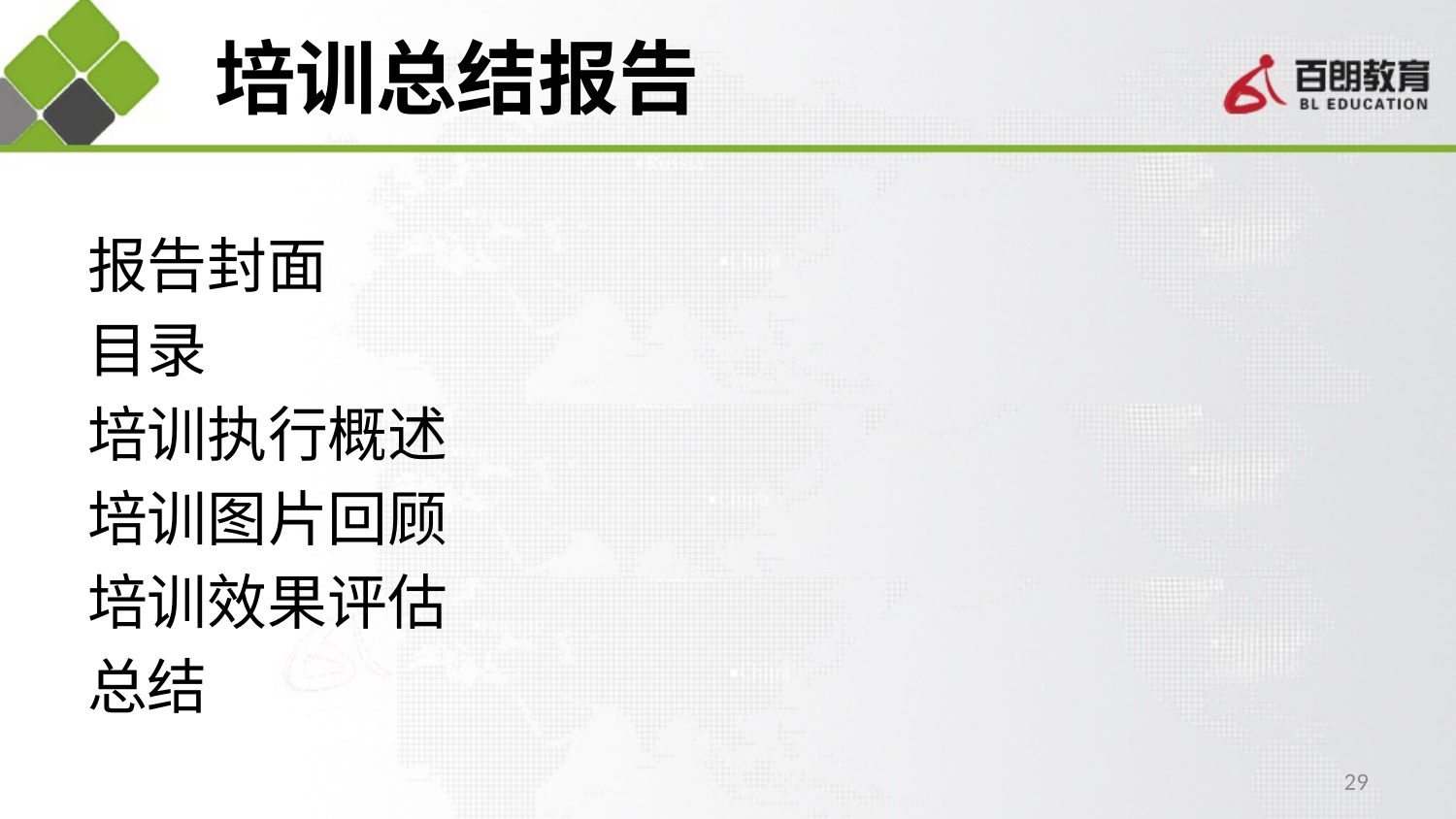

# 培训总结报告
报告封面
目录
培训执行概述
培训图片回顾
培训效果评估
总结
29